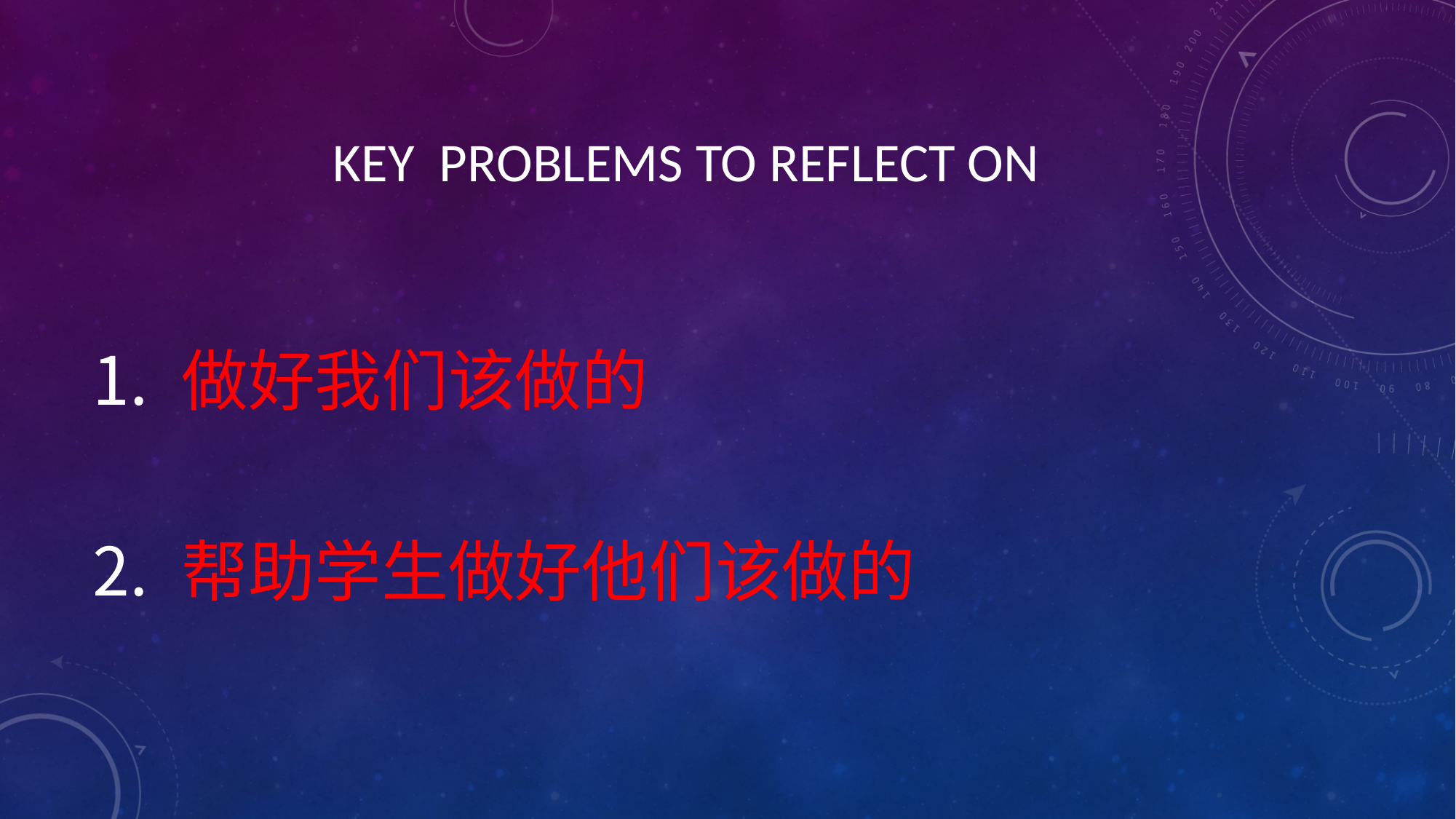

# Key  problems to reflect on
做好我们该做的

帮助学生做好他们该做的